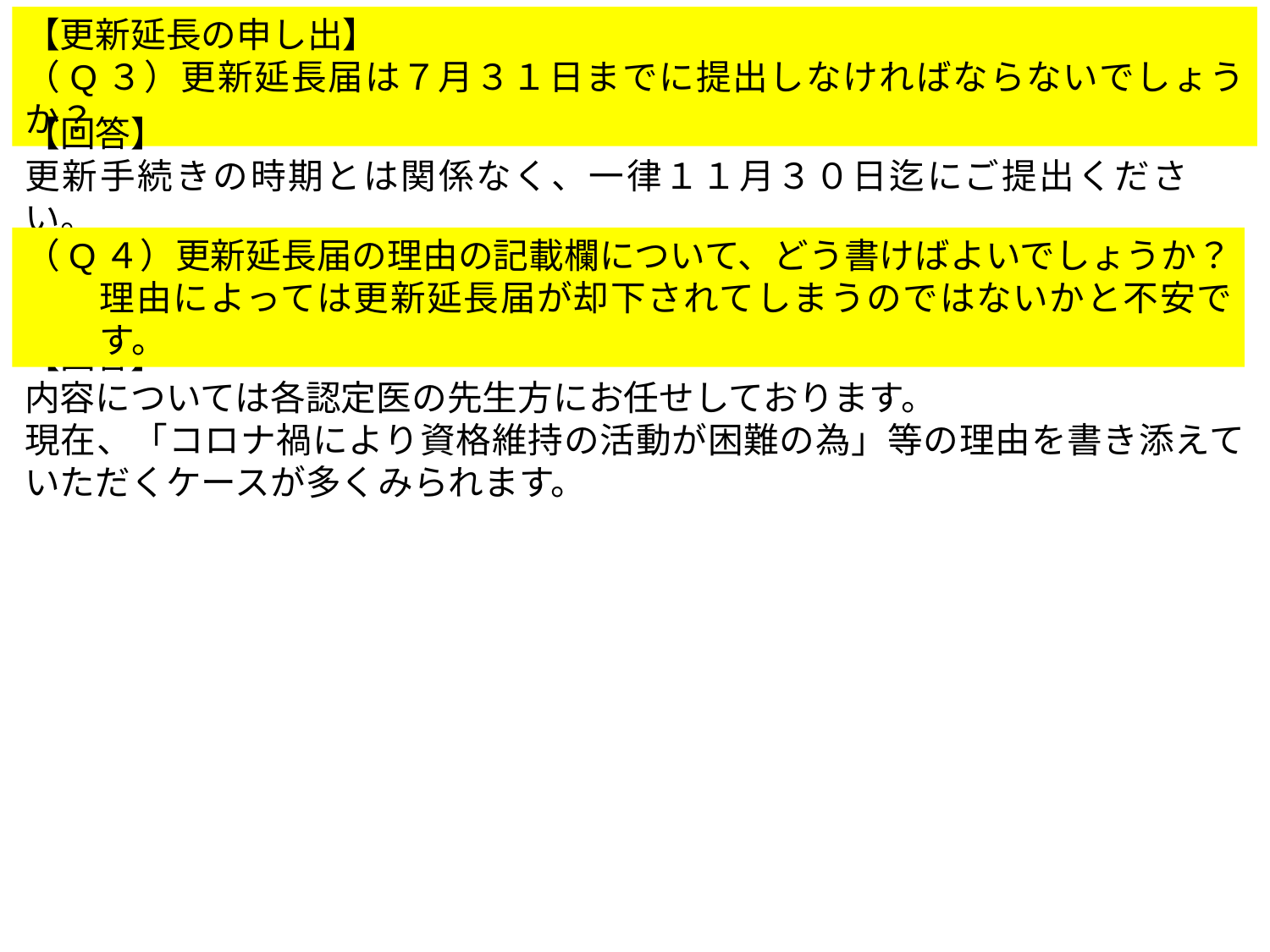

【更新延長の申し出】
（Q３）更新延長届は７月３１日までに提出しなければならないでしょうか？
【回答】
更新手続きの時期とは関係なく、一律１１月３０日迄にご提出ください。
（Q４）更新延長届の理由の記載欄について、どう書けばよいでしょうか？理由によっては更新延長届が却下されてしまうのではないかと不安です。
【回答】
内容については各認定医の先生方にお任せしております。
現在、「コロナ禍により資格維持の活動が困難の為」等の理由を書き添えていただくケースが多くみられます。